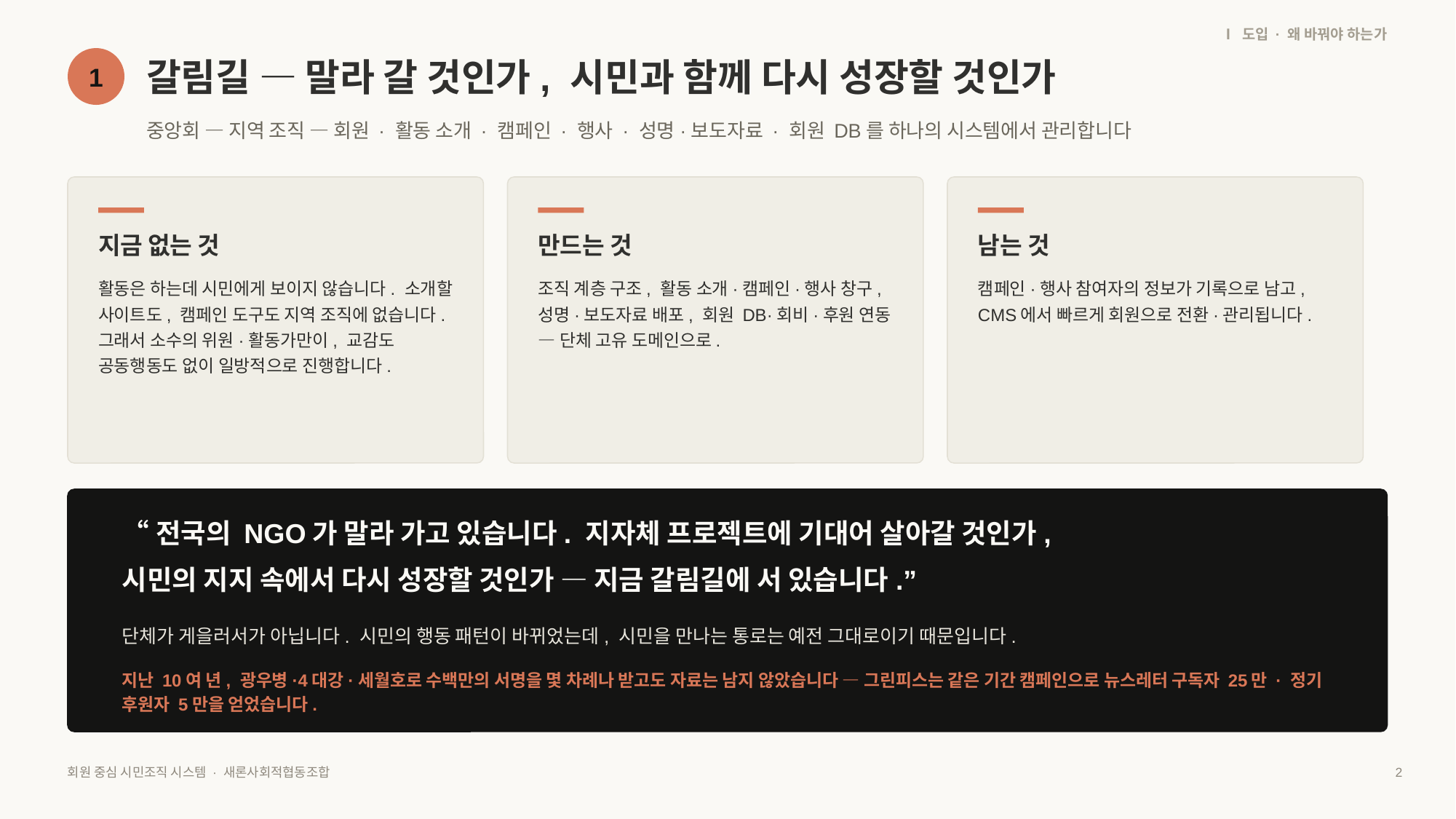

Ⅰ 도입 · 왜 바꿔야 하는가
갈림길 — 말라 갈 것인가, 시민과 함께 다시 성장할 것인가

1
중앙회 — 지역 조직 — 회원 · 활동 소개 · 캠페인 · 행사 · 성명·보도자료 · 회원 DB를 하나의 시스템에서 관리합니다

지금 없는 것
만드는 것
남는 것
활동은 하는데 시민에게 보이지 않습니다. 소개할 사이트도, 캠페인 도구도 지역 조직에 없습니다. 그래서 소수의 위원·활동가만이, 교감도 공동행동도 없이 일방적으로 진행합니다.
조직 계층 구조, 활동 소개·캠페인·행사 창구, 성명·보도자료 배포, 회원 DB·회비·후원 연동 — 단체 고유 도메인으로.
캠페인·행사 참여자의 정보가 기록으로 남고, CMS에서 빠르게 회원으로 전환·관리됩니다.

“전국의 NGO가 말라 가고 있습니다. 지자체 프로젝트에 기대어 살아갈 것인가,
시민의 지지 속에서 다시 성장할 것인가 — 지금 갈림길에 서 있습니다.”
단체가 게을러서가 아닙니다. 시민의 행동 패턴이 바뀌었는데, 시민을 만나는 통로는 예전 그대로이기 때문입니다.
지난 10여 년, 광우병·4대강·세월호로 수백만의 서명을 몇 차례나 받고도 자료는 남지 않았습니다 — 그린피스는 같은 기간 캠페인으로 뉴스레터 구독자 25만 · 정기 후원자 5만을 얻었습니다.
회원 중심 시민조직 시스템 · 새론사회적협동조합
2